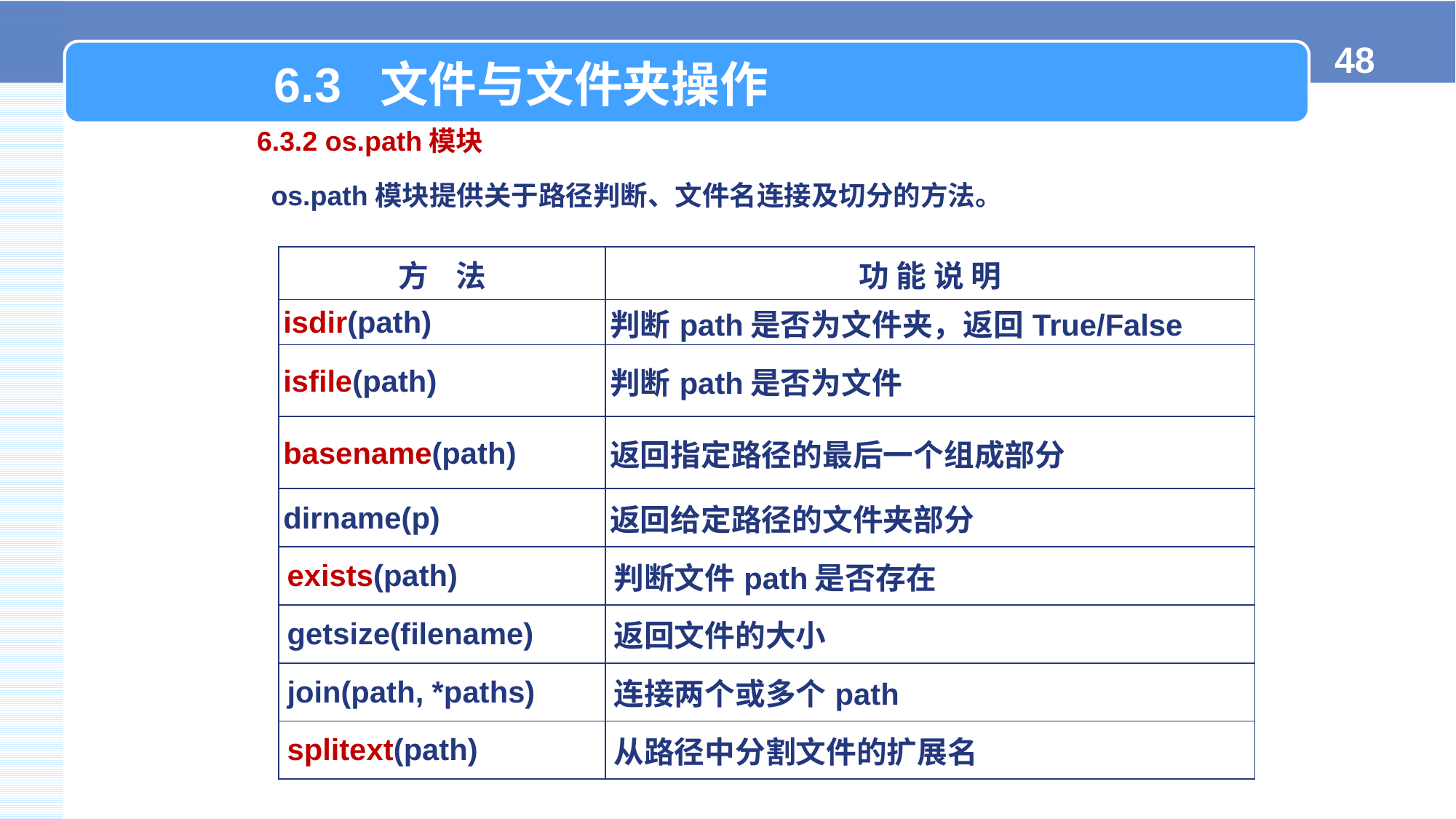

6.3  文件与文件夹操作
6.3.2 os.path模块
os.path模块提供关于路径判断、文件名连接及切分的方法。
| 方 法 | 功 能 说 明 |
| --- | --- |
| isdir(path) | 判断path是否为文件夹，返回True/False |
| isfile(path) | 判断path是否为文件 |
| basename(path) | 返回指定路径的最后一个组成部分 |
| dirname(p) | 返回给定路径的文件夹部分 |
| exists(path) | 判断文件path是否存在 |
| getsize(filename) | 返回文件的大小 |
| join(path, \*paths) | 连接两个或多个path |
| splitext(path) | 从路径中分割文件的扩展名 |